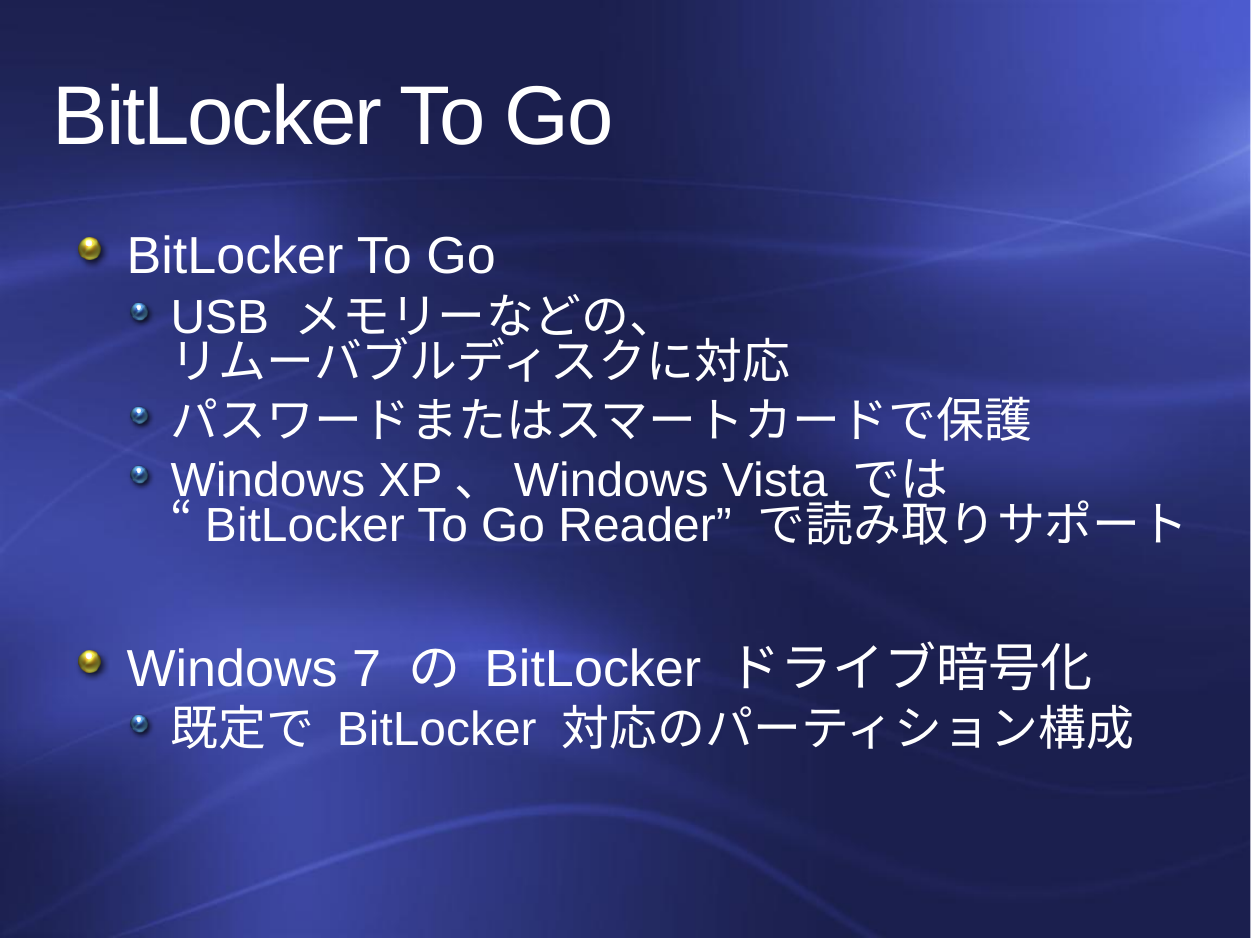

# BitLocker To Go
BitLocker To Go
USB メモリーなどの、
リムーバブルディスクに対応
パスワードまたはスマートカードで保護
Windows XP、Windows Vista では
“BitLocker To Go Reader” で読み取りサポート

Windows 7 の BitLocker ドライブ暗号化
既定で BitLocker 対応のパーティション構成